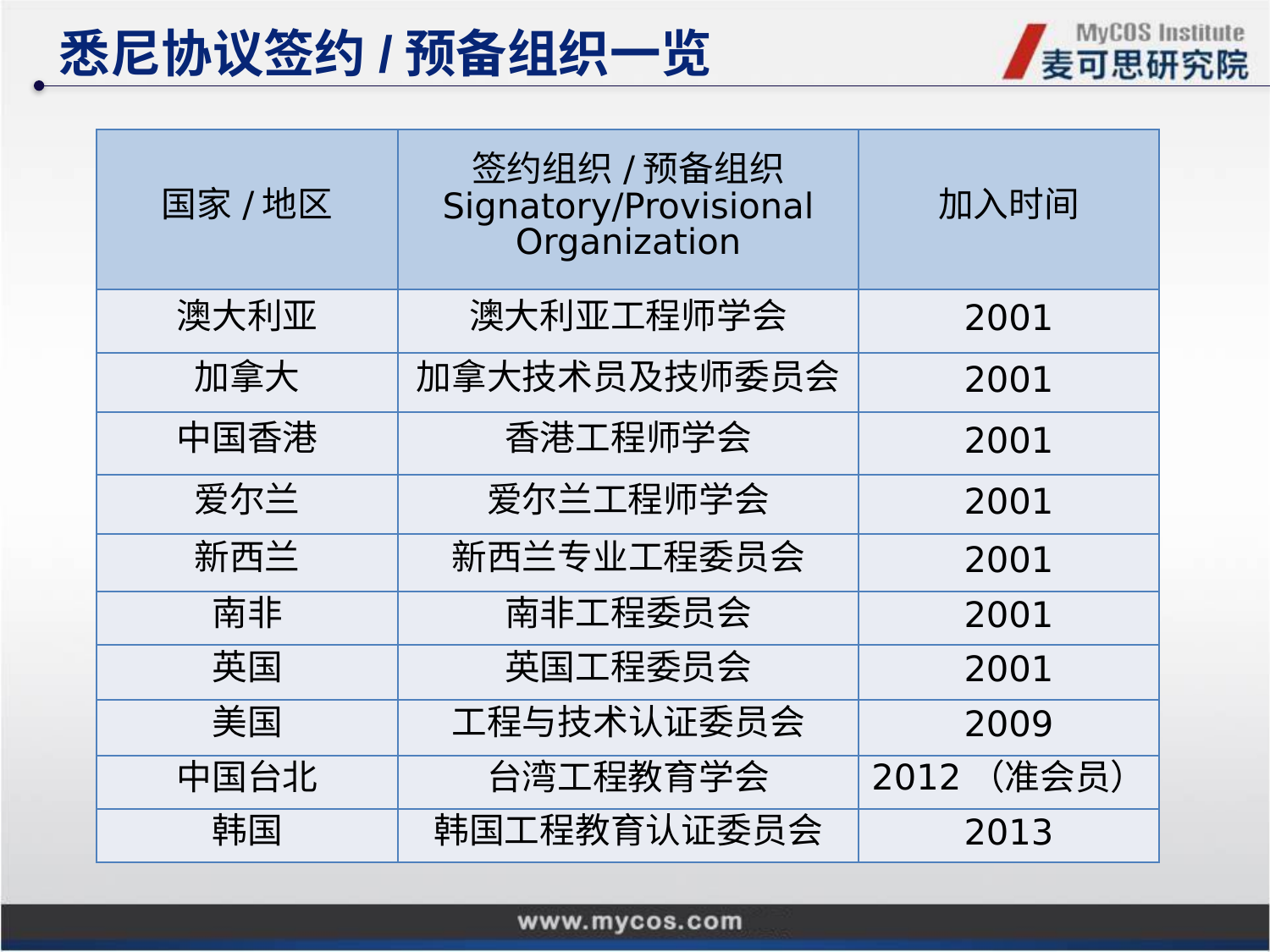

悉尼协议签约/预备组织一览
| 国家/地区 | 签约组织/预备组织 Signatory/Provisional Organization | 加入时间 |
| --- | --- | --- |
| 澳大利亚 | 澳大利亚工程师学会 | 2001 |
| 加拿大 | 加拿大技术员及技师委员会 | 2001 |
| 中国香港 | 香港工程师学会 | 2001 |
| 爱尔兰 | 爱尔兰工程师学会 | 2001 |
| 新西兰 | 新西兰专业工程委员会 | 2001 |
| 南非 | 南非工程委员会 | 2001 |
| 英国 | 英国工程委员会 | 2001 |
| 美国 | 工程与技术认证委员会 | 2009 |
| 中国台北 | 台湾工程教育学会 | 2012（准会员） |
| 韩国 | 韩国工程教育认证委员会 | 2013 |